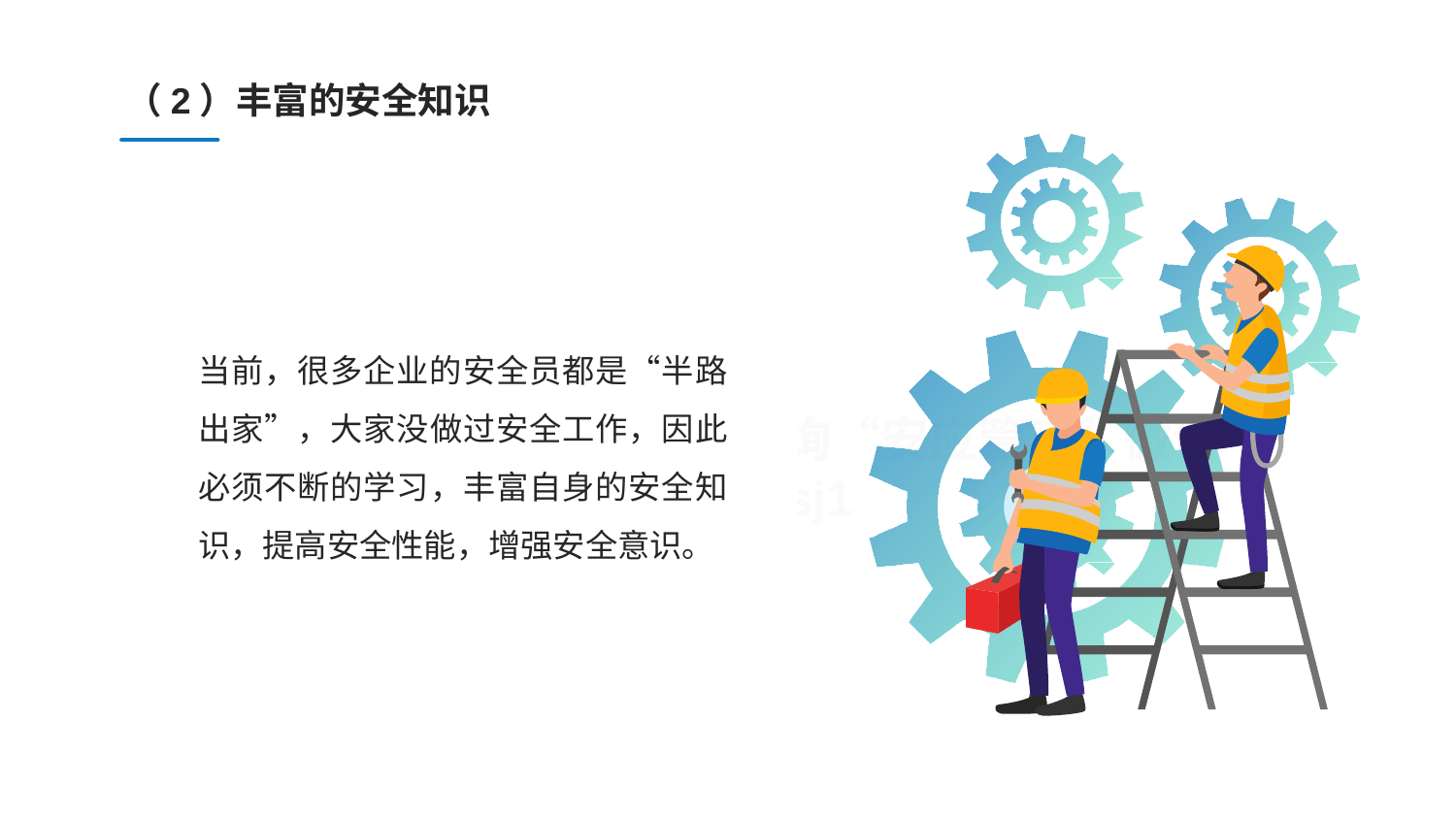

（2）丰富的安全知识

当前，很多企业的安全员都是“半路出家”，大家没做过安全工作，因此必须不断的学习，丰富自身的安全知识，提高安全性能，增强安全意识。